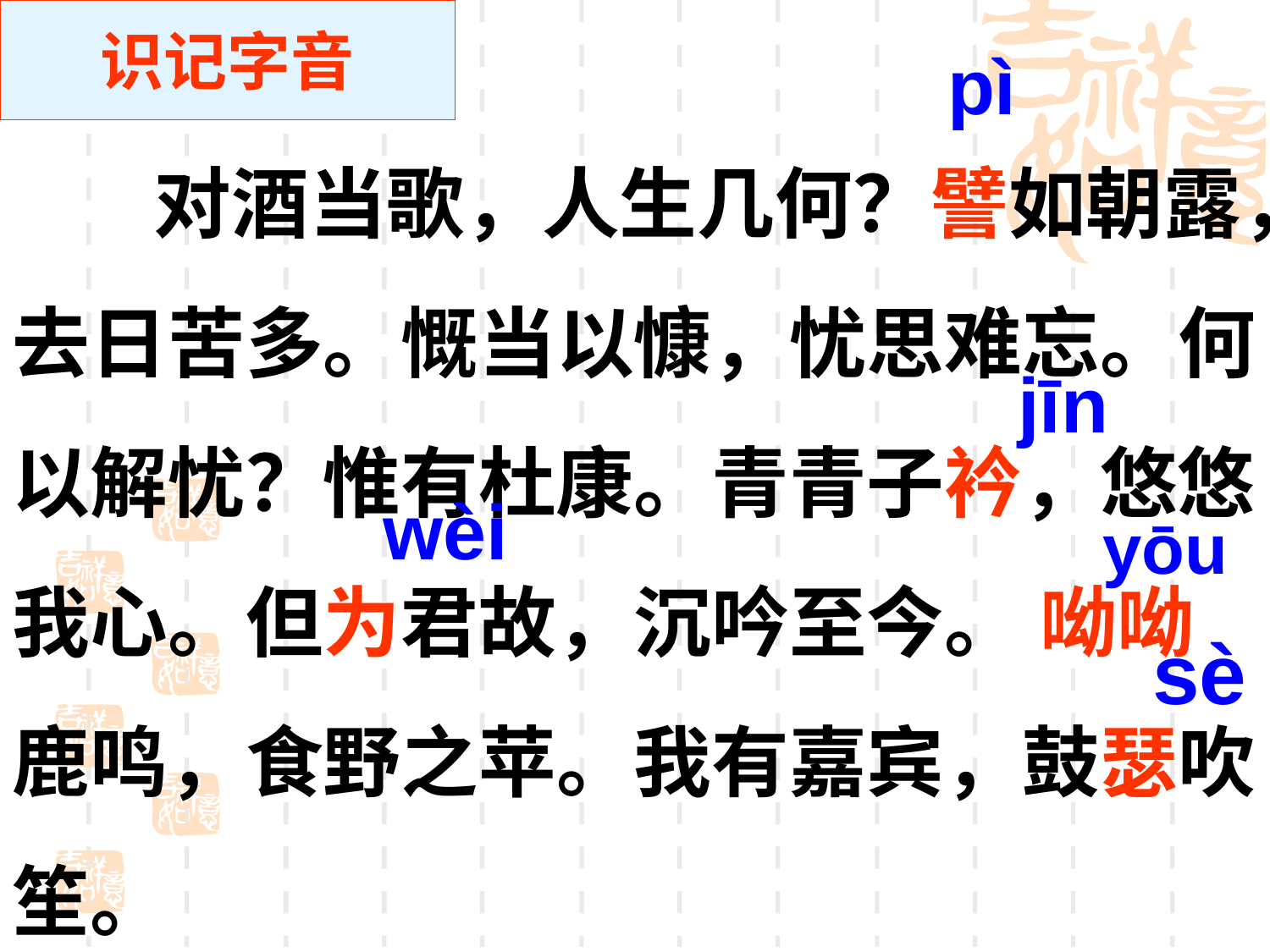

识记字音
pì
       对酒当歌，人生几何？譬如朝露，去日苦多。慨当以慷，忧思难忘。何以解忧？惟有杜康。青青子衿，悠悠我心。但为君故，沉吟至今。 呦呦鹿鸣，食野之苹。我有嘉宾，鼓瑟吹笙。

jīn
wèi
yōu
sè